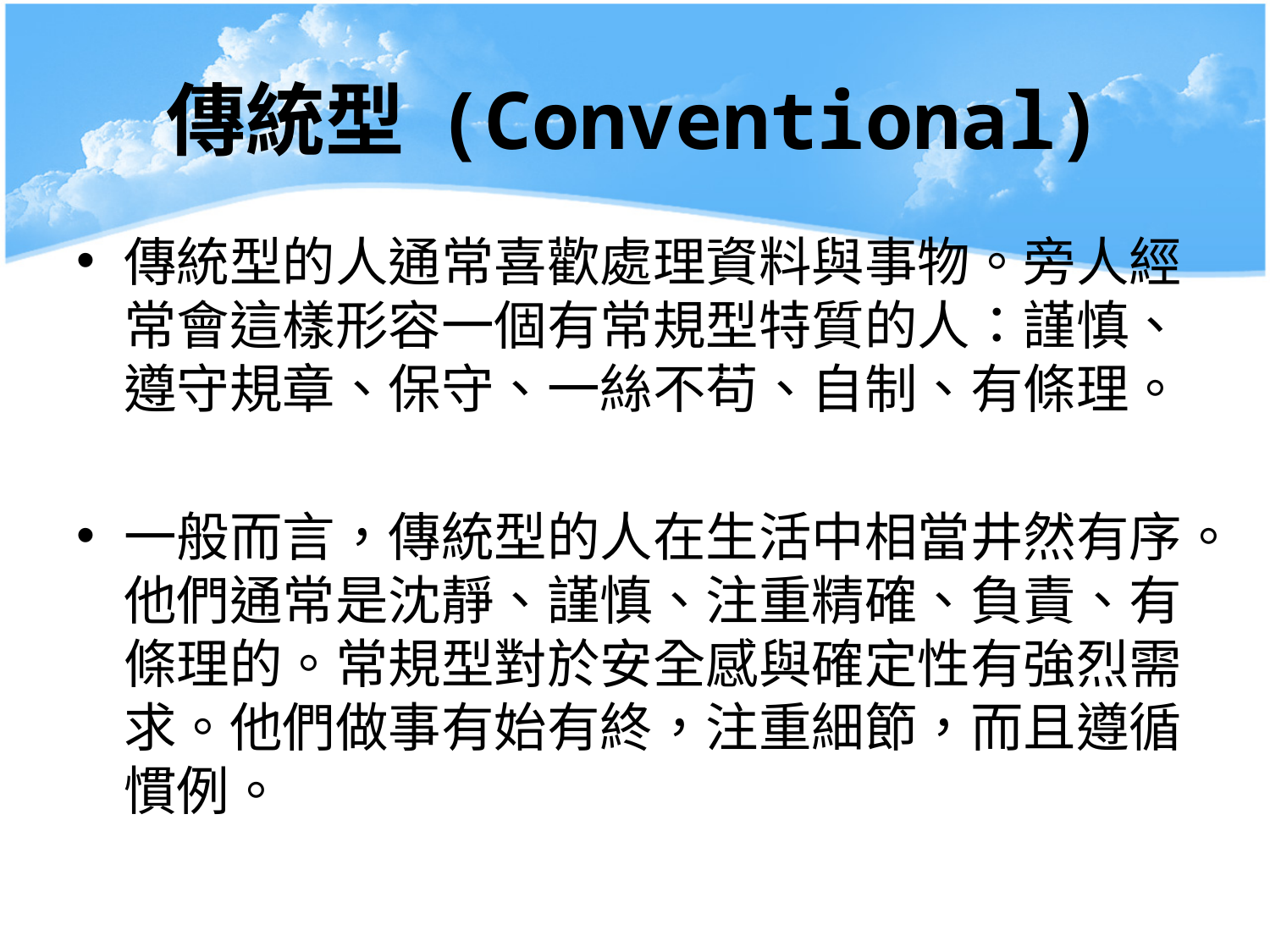

# 傳統型 (Conventional)
傳統型的人通常喜歡處理資料與事物。旁人經常會這樣形容一個有常規型特質的人：謹慎、遵守規章、保守、一絲不苟、自制、有條理。

一般而言，傳統型的人在生活中相當井然有序。他們通常是沈靜、謹慎、注重精確、負責、有條理的。常規型對於安全感與確定性有強烈需求。他們做事有始有終，注重細節，而且遵循慣例。